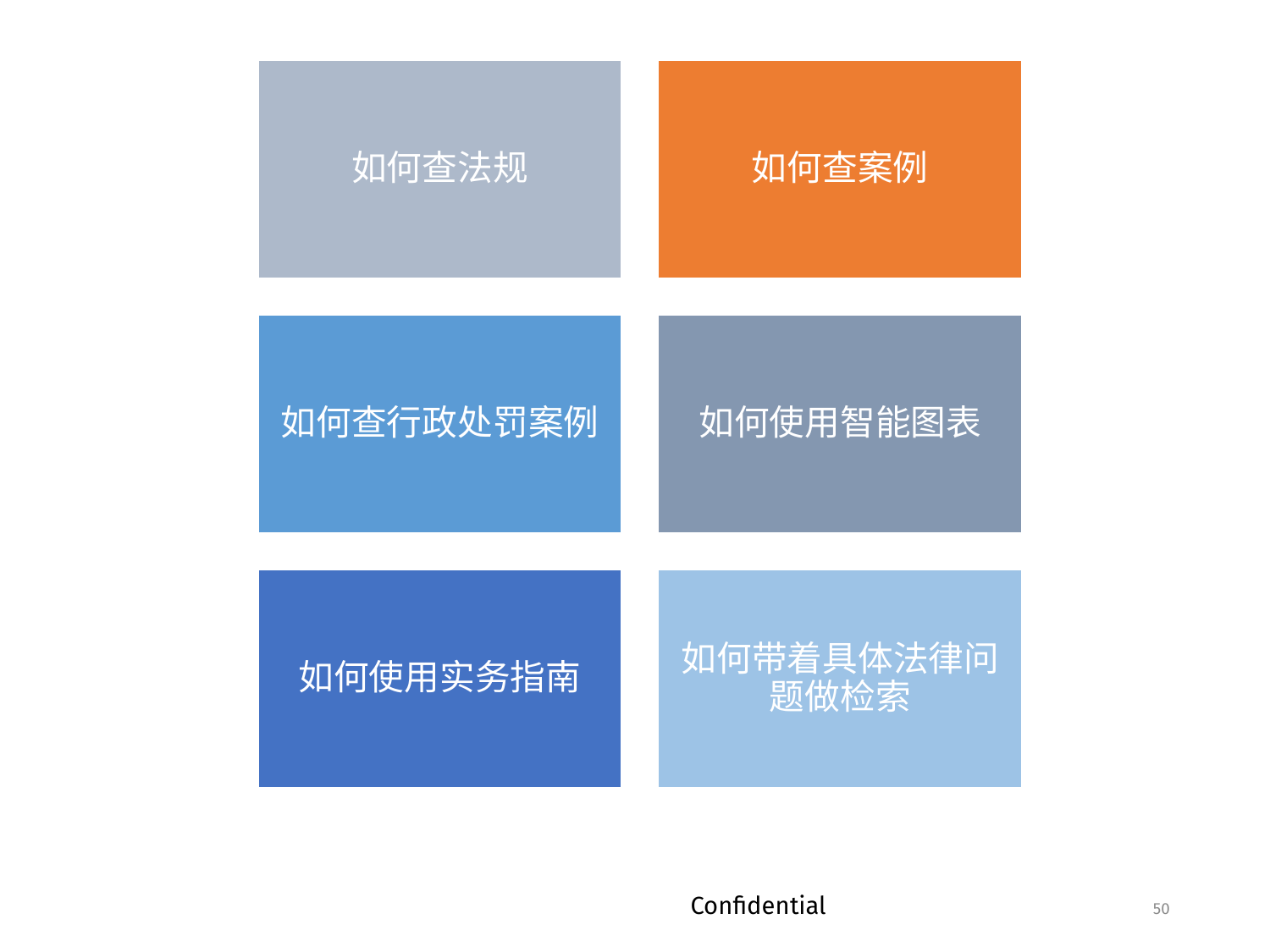

如何查法规
如何查案例
如何查行政处罚案例
如何使用智能图表
如何使用实务指南
如何带着具体法律问题做检索
50